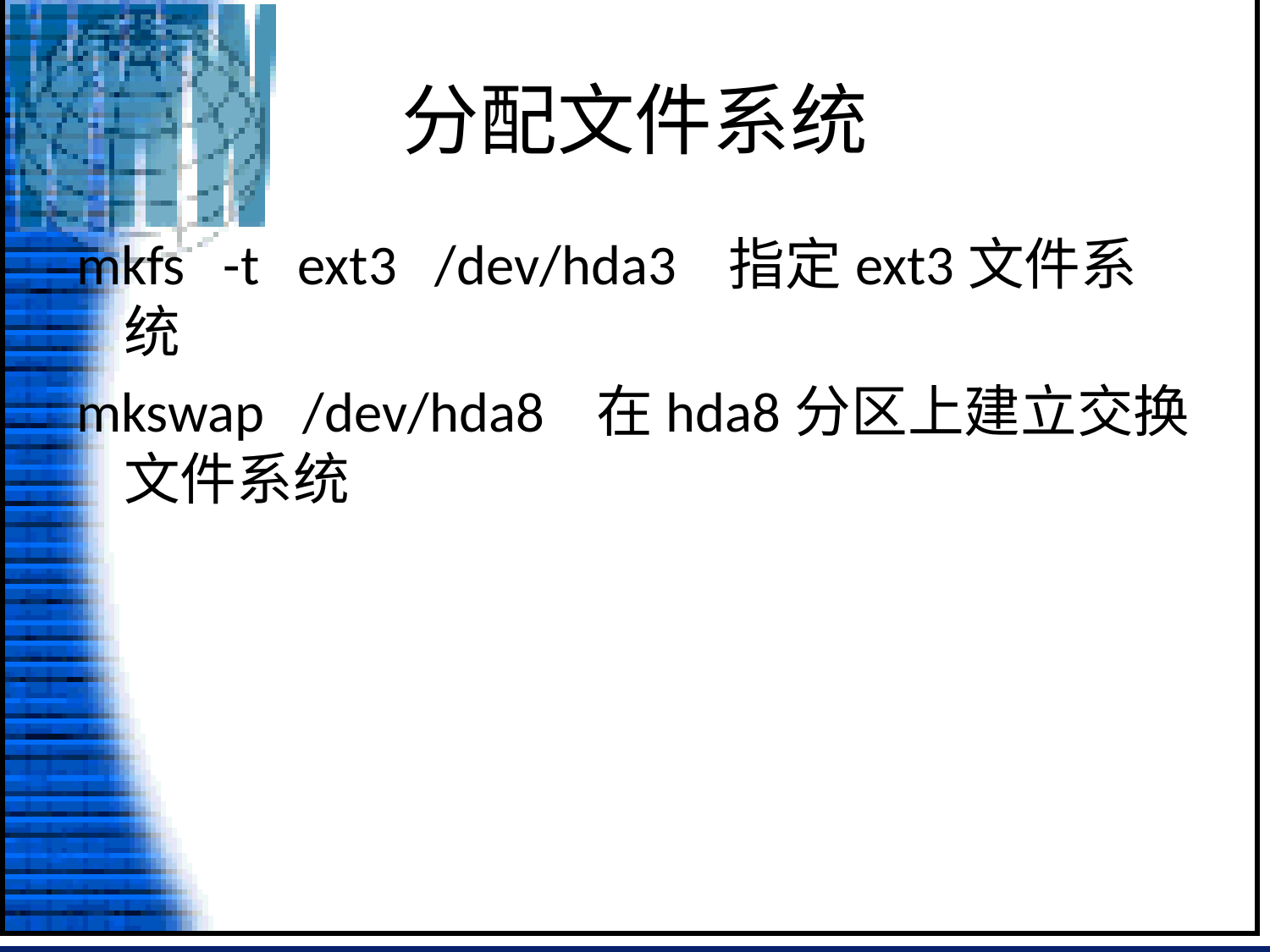

# 分配文件系统
mkfs   -t   ext3   /dev/hda3   指定ext3文件系统
mkswap   /dev/hda8   在hda8分区上建立交换文件系统